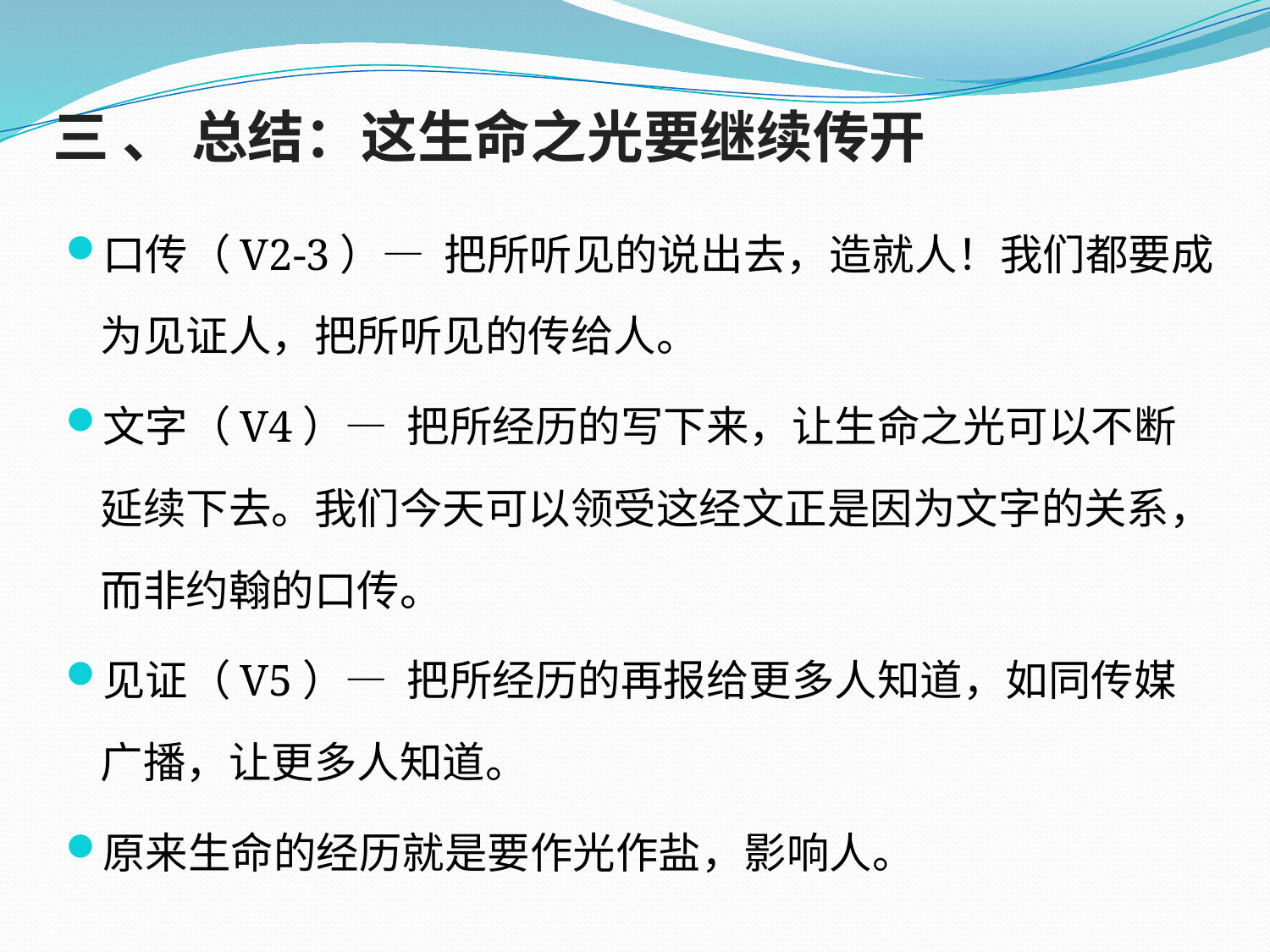

# 三 、 总结：这生命之光要继续传开
口传（V2-3）—  把所听见的说出去，造就人！我们都要成为见证人，把所听见的传给人。
文字（V4）—  把所经历的写下来，让生命之光可以不断延续下去。我们今天可以领受这经文正是因为文字的关系，而非约翰的口传。
见证（V5）—  把所经历的再报给更多人知道，如同传媒广播，让更多人知道。
原来生命的经历就是要作光作盐，影响人。